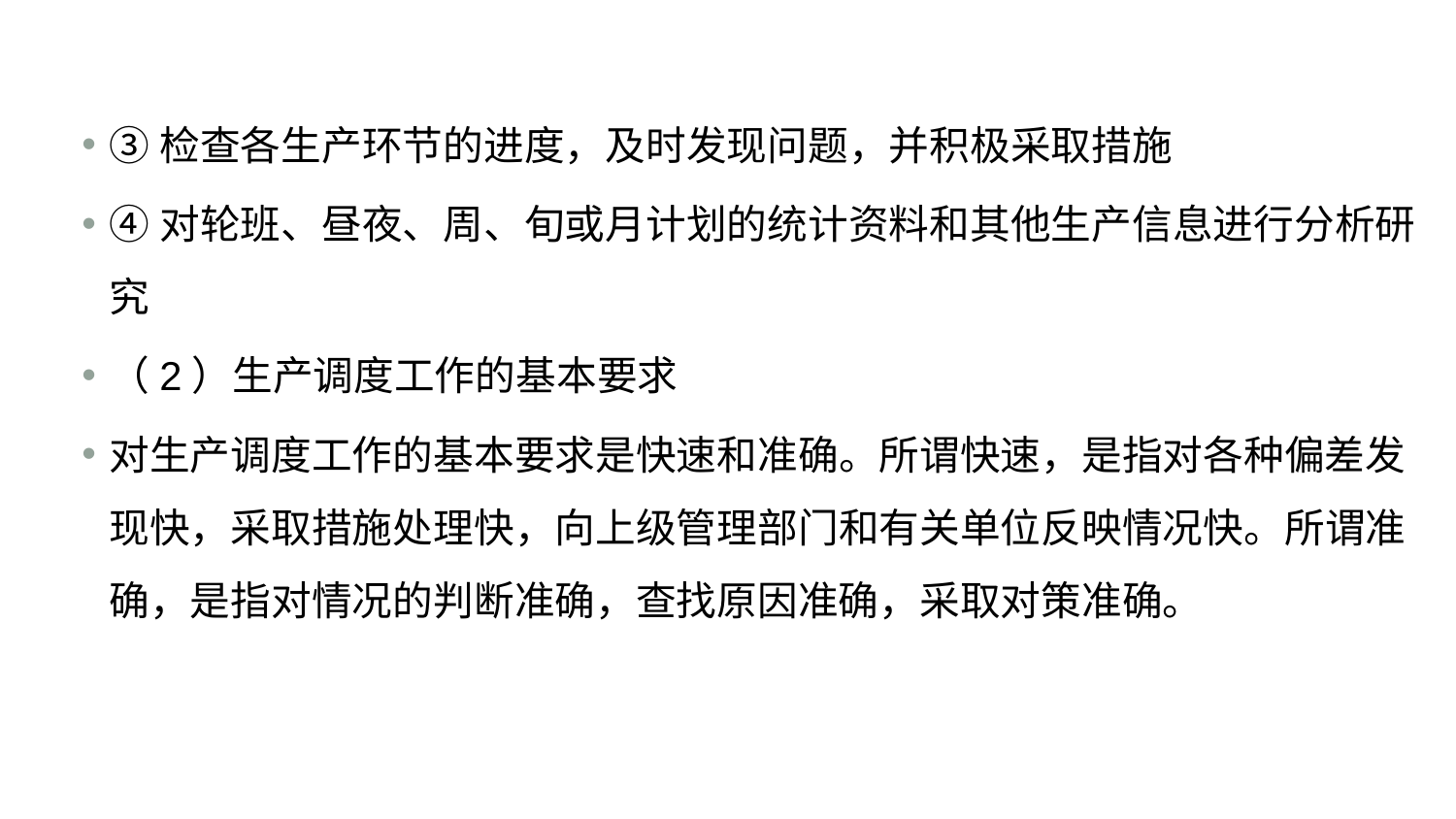

#
③检查各生产环节的进度，及时发现问题，并积极采取措施
④对轮班、昼夜、周、旬或月计划的统计资料和其他生产信息进行分析研究
（2）生产调度工作的基本要求
对生产调度工作的基本要求是快速和准确。所谓快速，是指对各种偏差发现快，采取措施处理快，向上级管理部门和有关单位反映情况快。所谓准确，是指对情况的判断准确，查找原因准确，采取对策准确。